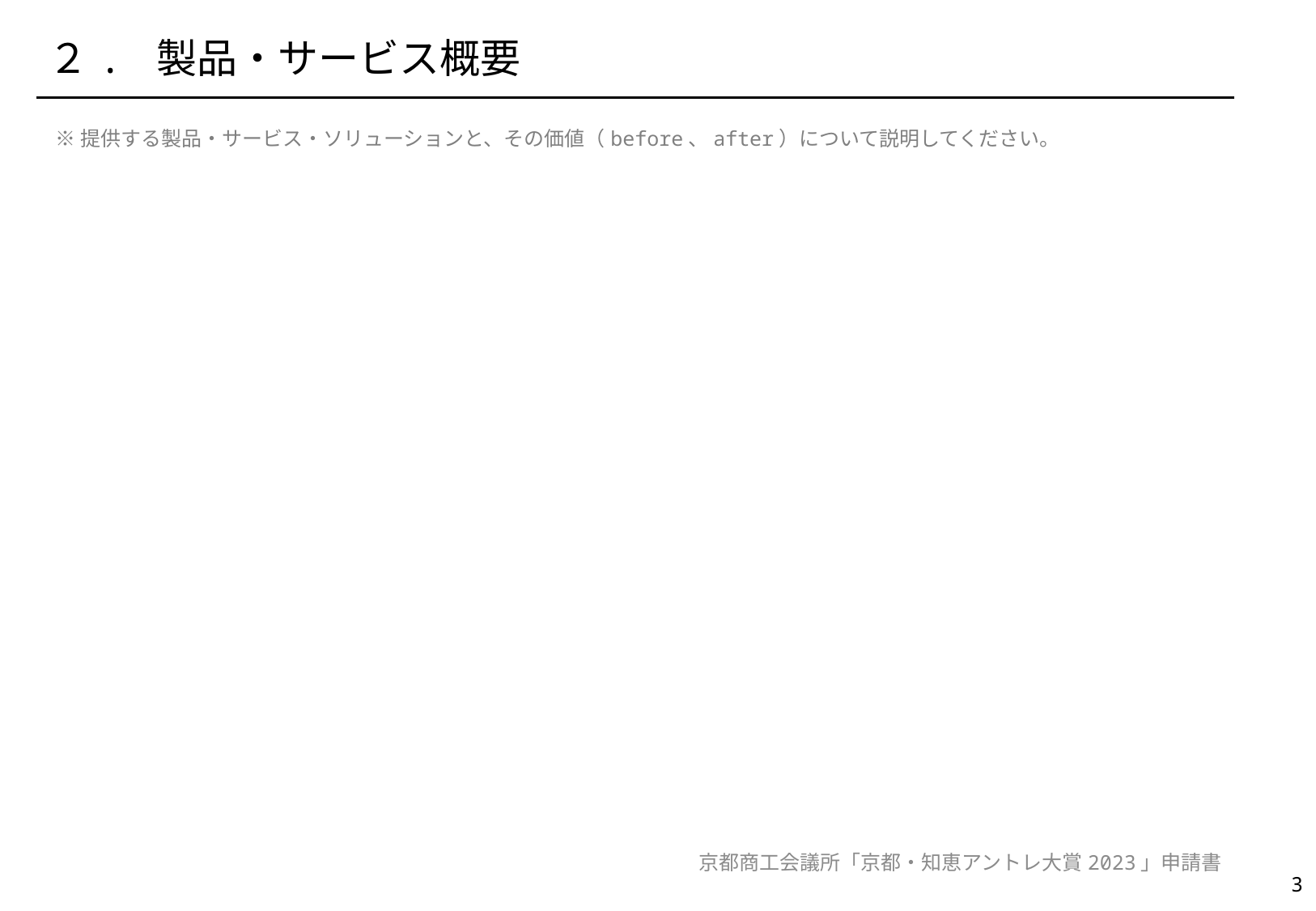

# ２. 製品・サービス概要
※提供する製品・サービス・ソリューションと、その価値（before、after）について説明してください。
京都商工会議所「京都・知恵アントレ大賞2023」申請書
3